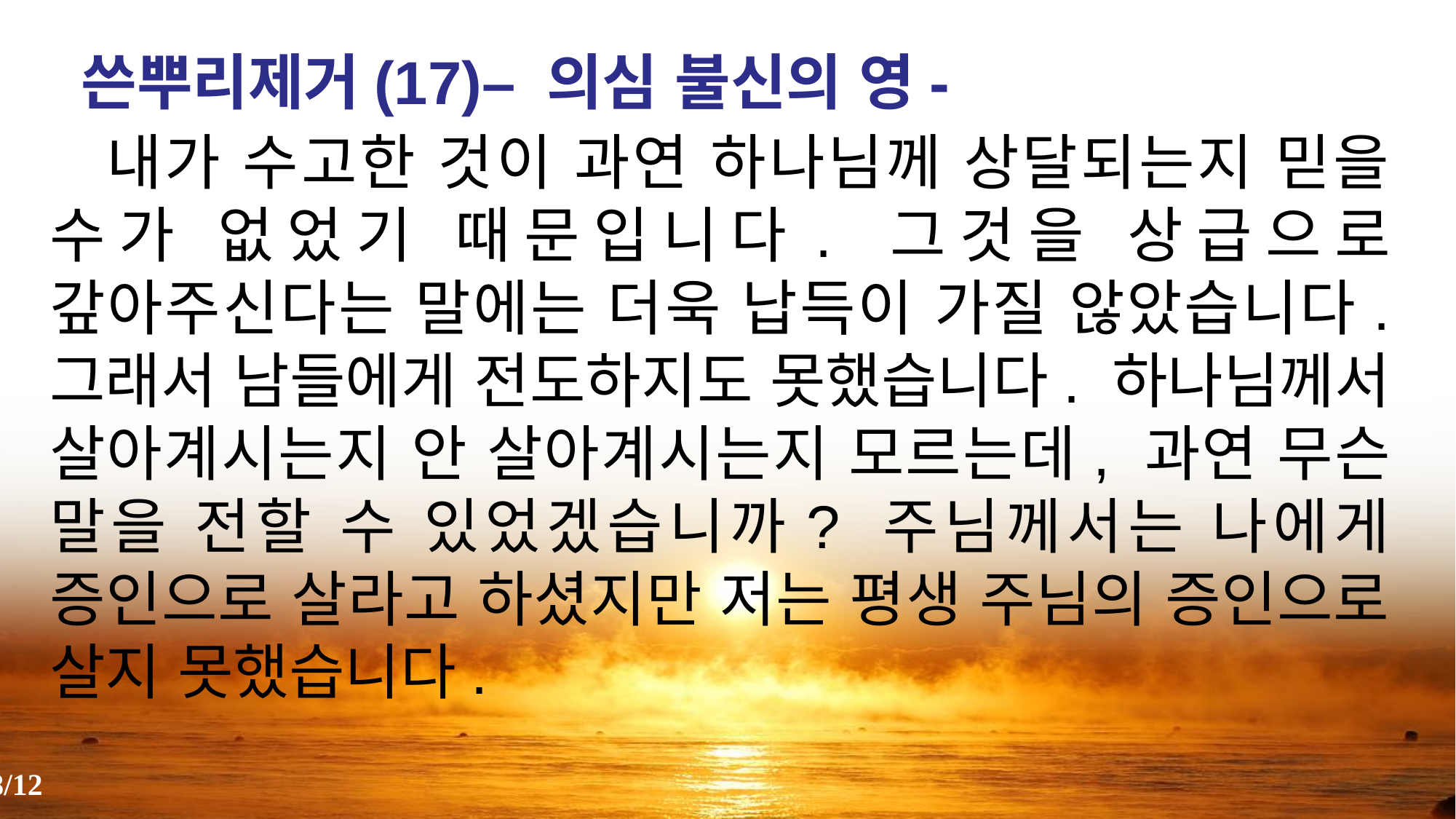

쓴뿌리제거(17)– 의심 불신의 영-
  내가 수고한 것이 과연 하나님께 상달되는지 믿을 수가 없었기 때문입니다. 그것을 상급으로 갚아주신다는 말에는 더욱 납득이 가질 않았습니다. 그래서 남들에게 전도하지도 못했습니다. 하나님께서 살아계시는지 안 살아계시는지 모르는데, 과연 무슨 말을 전할 수 있었겠습니까? 주님께서는 나에게 증인으로 살라고 하셨지만 저는 평생 주님의 증인으로 살지 못했습니다.